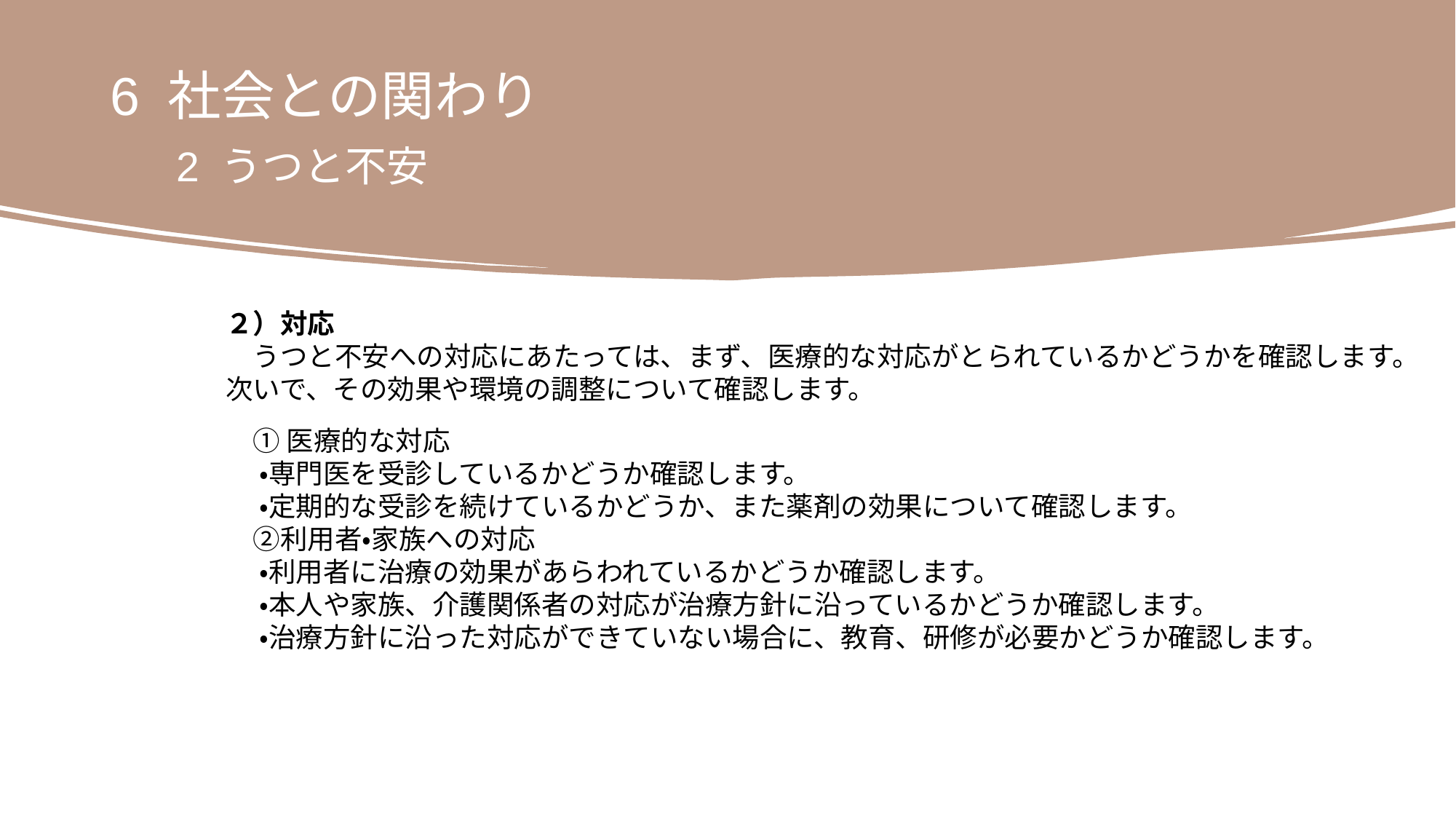

6 社会との関わり
　2 うつと不安

２）対応
　うつと不安への対応にあたっては、まず、医療的な対応がとられているかどうかを確認します。次いで、その効果や環境の調整について確認します。

　① 医療的な対応
　 ・専門医を受診しているかどうか確認します。
　 ・定期的な受診を続けているかどうか、また薬剤の効果について確認します。
　②利用者・家族への対応
　 ・利用者に治療の効果があらわれているかどうか確認します。
　 ・本人や家族、介護関係者の対応が治療方針に沿っているかどうか確認します。
　 ・治療方針に沿った対応ができていない場合に、教育、研修が必要かどうか確認します。